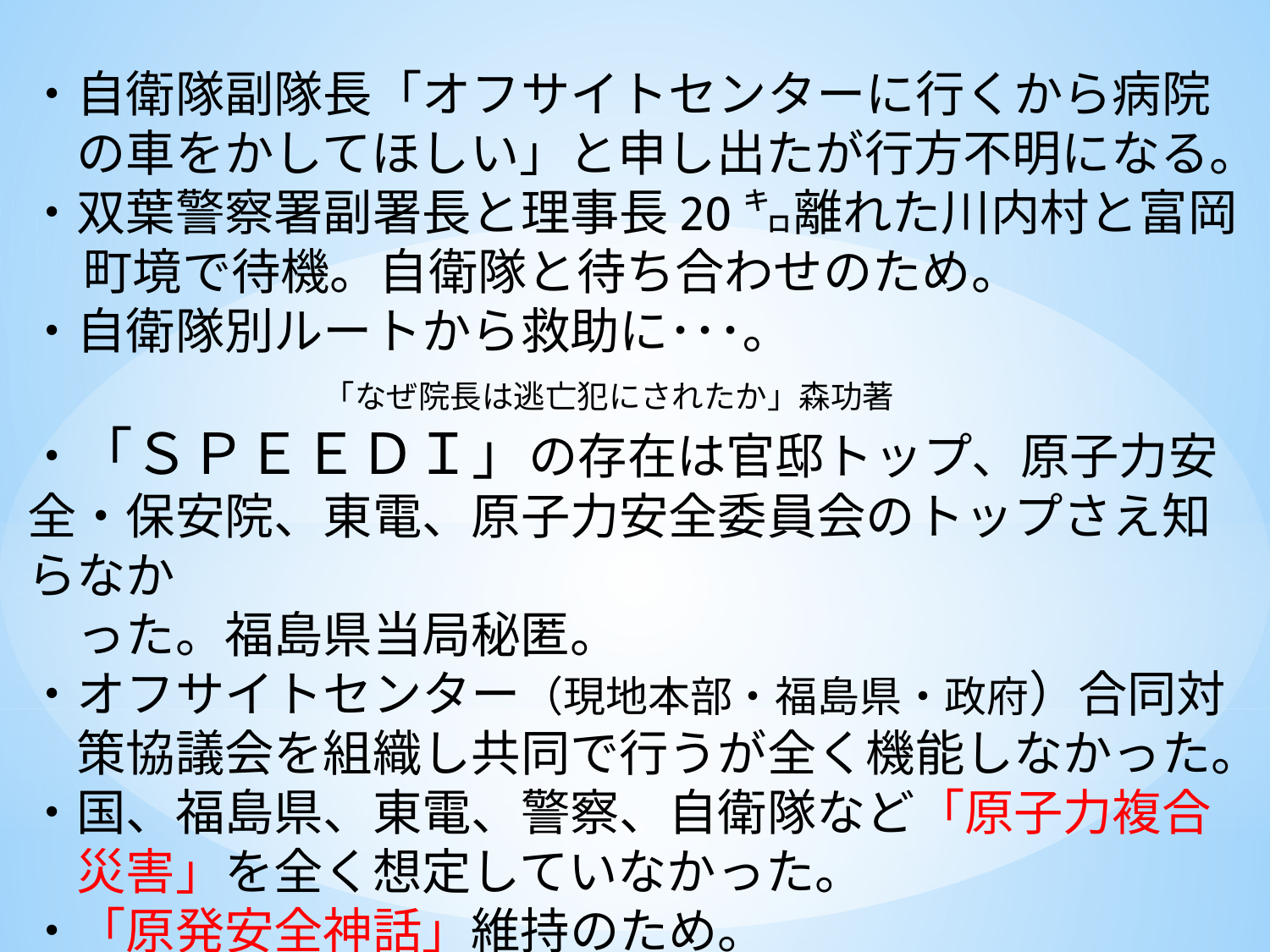

・自衛隊副隊長「オフサイトセンターに行くから病院　の車をかしてほしい」と申し出たが行方不明になる。
・双葉警察署副署長と理事長20㌔離れた川内村と富岡
    町境で待機。自衛隊と待ち合わせのため。
・自衛隊別ルートから救助に･･･｡
　　　　　　「なぜ院長は逃亡犯にされたか」森功著
・「ＳＰＥＥＤＩ」の存在は官邸トップ、原子力安全・保安院、東電、原子力安全委員会のトップさえ知らなか
　った。福島県当局秘匿。
・オフサイトセンター（現地本部・福島県・政府）合同対
　策協議会を組織し共同で行うが全く機能しなかった。
・国、福島県、東電、警察、自衛隊など「原子力複合
　災害」を全く想定していなかった。
・「原発安全神話」維持のため。